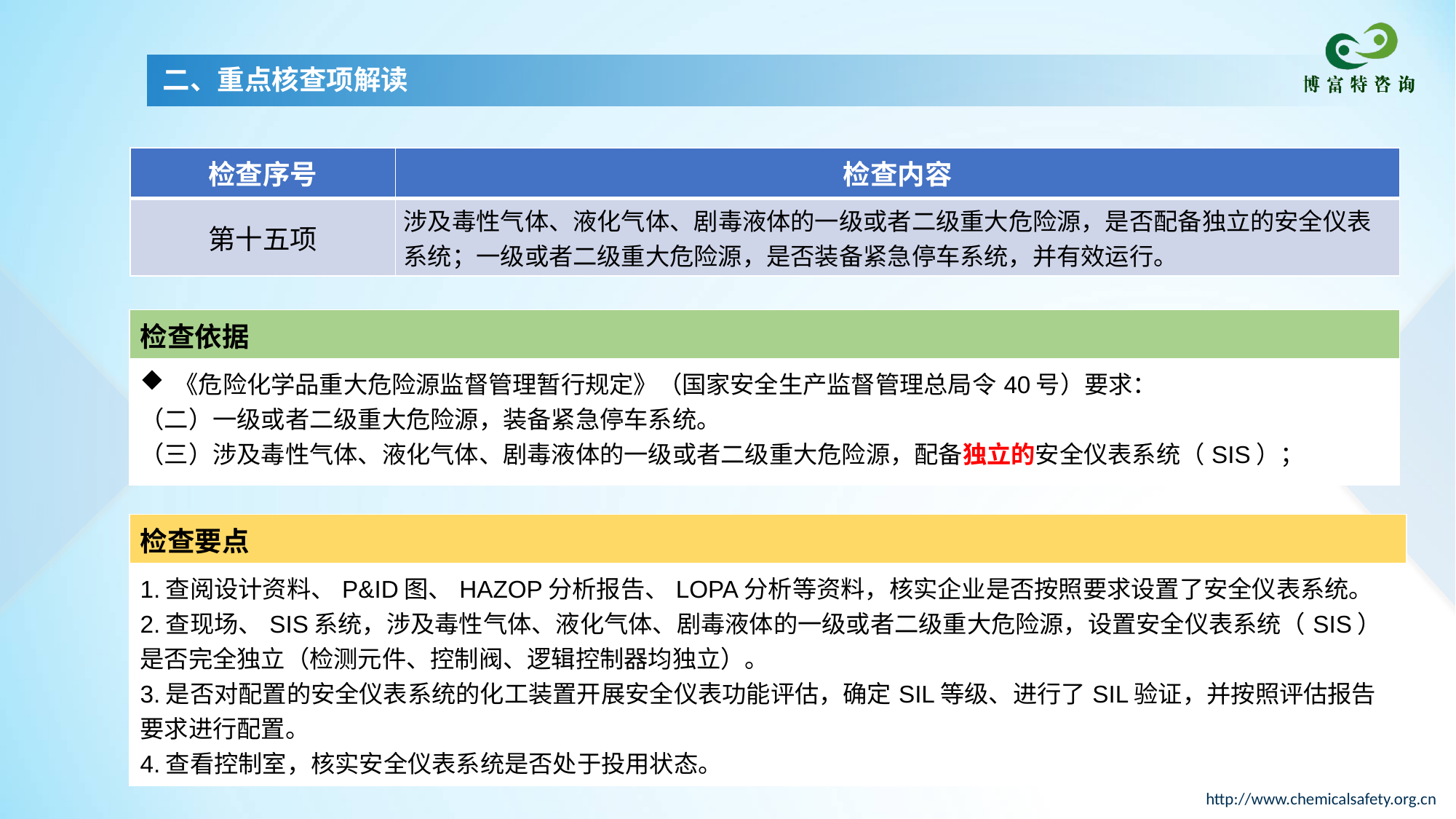

二、重点核查项解读

| 检查序号 | 检查内容 |
| --- | --- |
| 第十五项 | 涉及毒性气体、液化气体、剧毒液体的一级或者二级重大危险源，是否配备独立的安全仪表系统；一级或者二级重大危险源，是否装备紧急停车系统，并有效运行。 |
| 检查依据 |
| --- |
| 《危险化学品重大危险源监督管理暂行规定》（国家安全生产监督管理总局令40号）要求： （二）一级或者二级重大危险源，装备紧急停车系统。 （三）涉及毒性气体、液化气体、剧毒液体的一级或者二级重大危险源，配备独立的安全仪表系统（SIS）； |
| 检查要点 |
| --- |
| 1.查阅设计资料、P&ID图、HAZOP分析报告、LOPA分析等资料，核实企业是否按照要求设置了安全仪表系统。 2.查现场、SIS系统，涉及毒性气体、液化气体、剧毒液体的一级或者二级重大危险源，设置安全仪表系统（SIS）是否完全独立（检测元件、控制阀、逻辑控制器均独立）。 3.是否对配置的安全仪表系统的化工装置开展安全仪表功能评估，确定SIL等级、进行了SIL验证，并按照评估报告要求进行配置。 4.查看控制室，核实安全仪表系统是否处于投用状态。 |